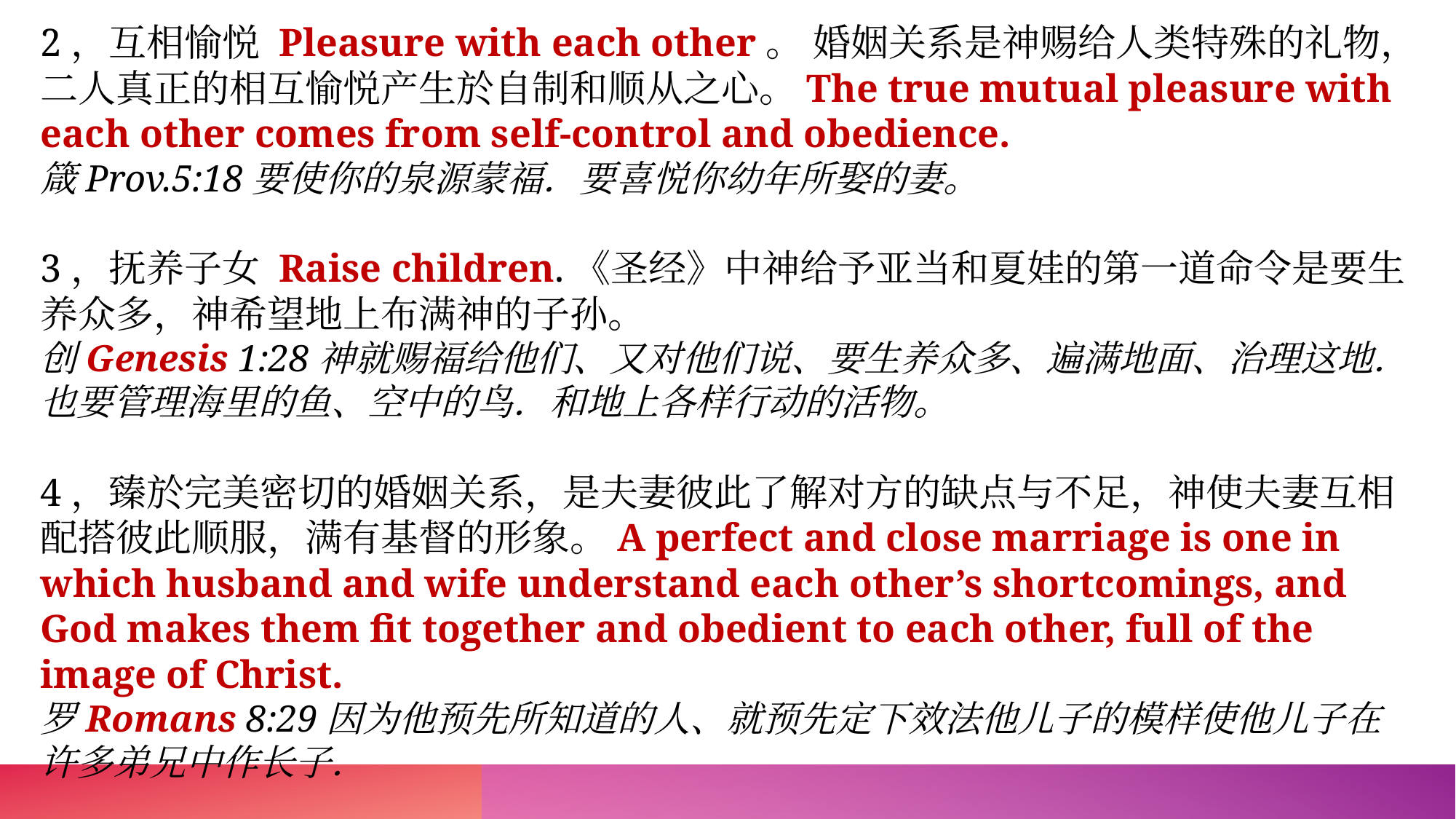

2，互相愉悦 Pleasure with each other。 婚姻关系是神赐给人类特殊的礼物，二人真正的相互愉悦产生於自制和顺从之心。The true mutual pleasure with each other comes from self-control and obedience.
箴Prov.5:18要使你的泉源蒙福．要喜悦你幼年所娶的妻。

3，抚养子女 Raise children.《圣经》中神给予亚当和夏娃的第一道命令是要生养众多，神希望地上布满神的子孙。
创Genesis 1:28神就赐福给他们、又对他们说、要生养众多、遍满地面、治理这地．也要管理海里的鱼、空中的鸟．和地上各样行动的活物。

4，臻於完美密切的婚姻关系，是夫妻彼此了解对方的缺点与不足，神使夫妻互相配搭彼此顺服，满有基督的形象。A perfect and close marriage is one in which husband and wife understand each other’s shortcomings, and God makes them fit together and obedient to each other, full of the image of Christ.
罗Romans 8:29因为他预先所知道的人、就预先定下效法他儿子的模样使他儿子在许多弟兄中作长子．